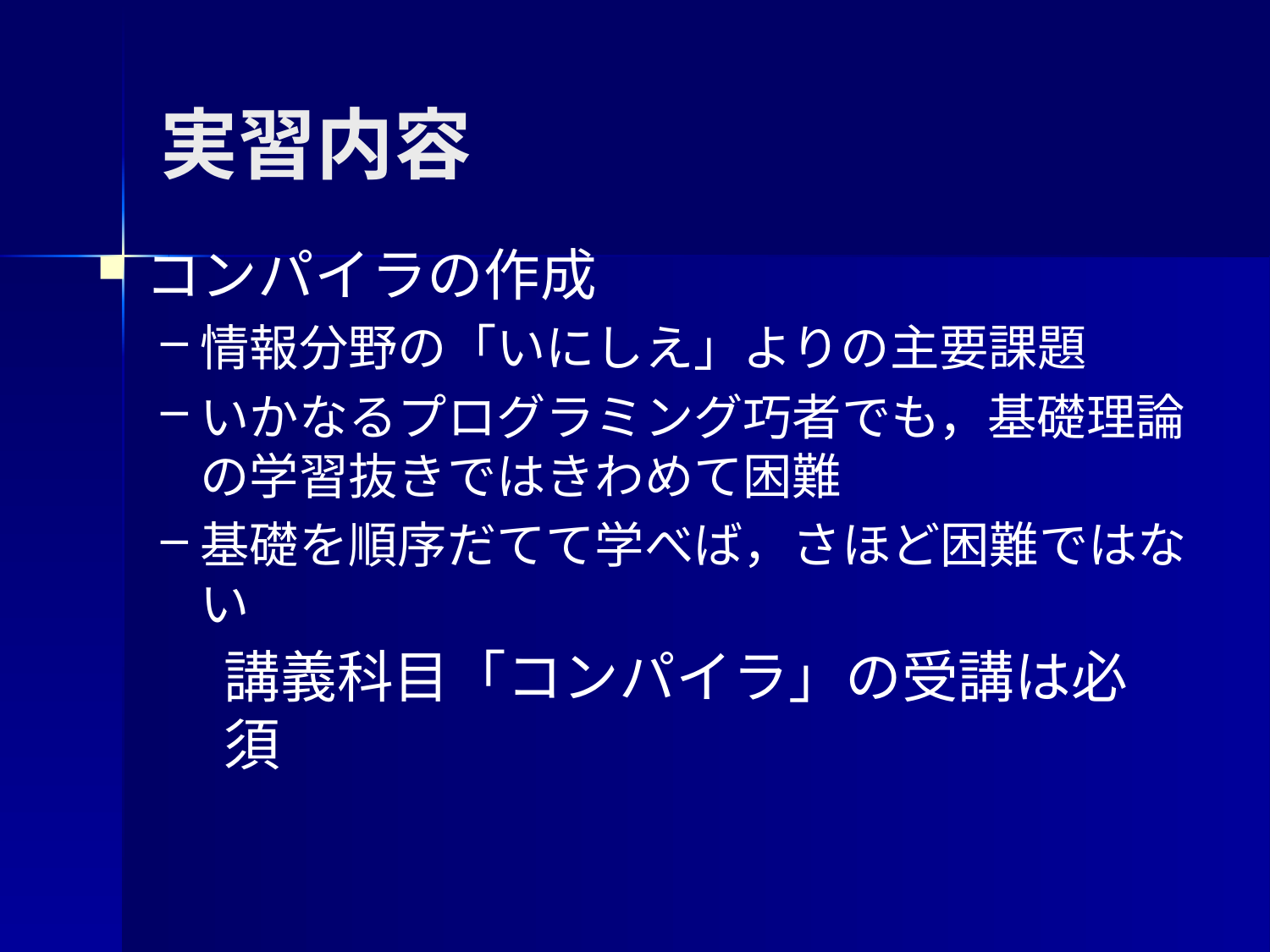

実習内容
コンパイラの作成
情報分野の「いにしえ」よりの主要課題
いかなるプログラミング巧者でも，基礎理論の学習抜きではきわめて困難
基礎を順序だてて学べば，さほど困難ではない
講義科目「コンパイラ」の受講は必須